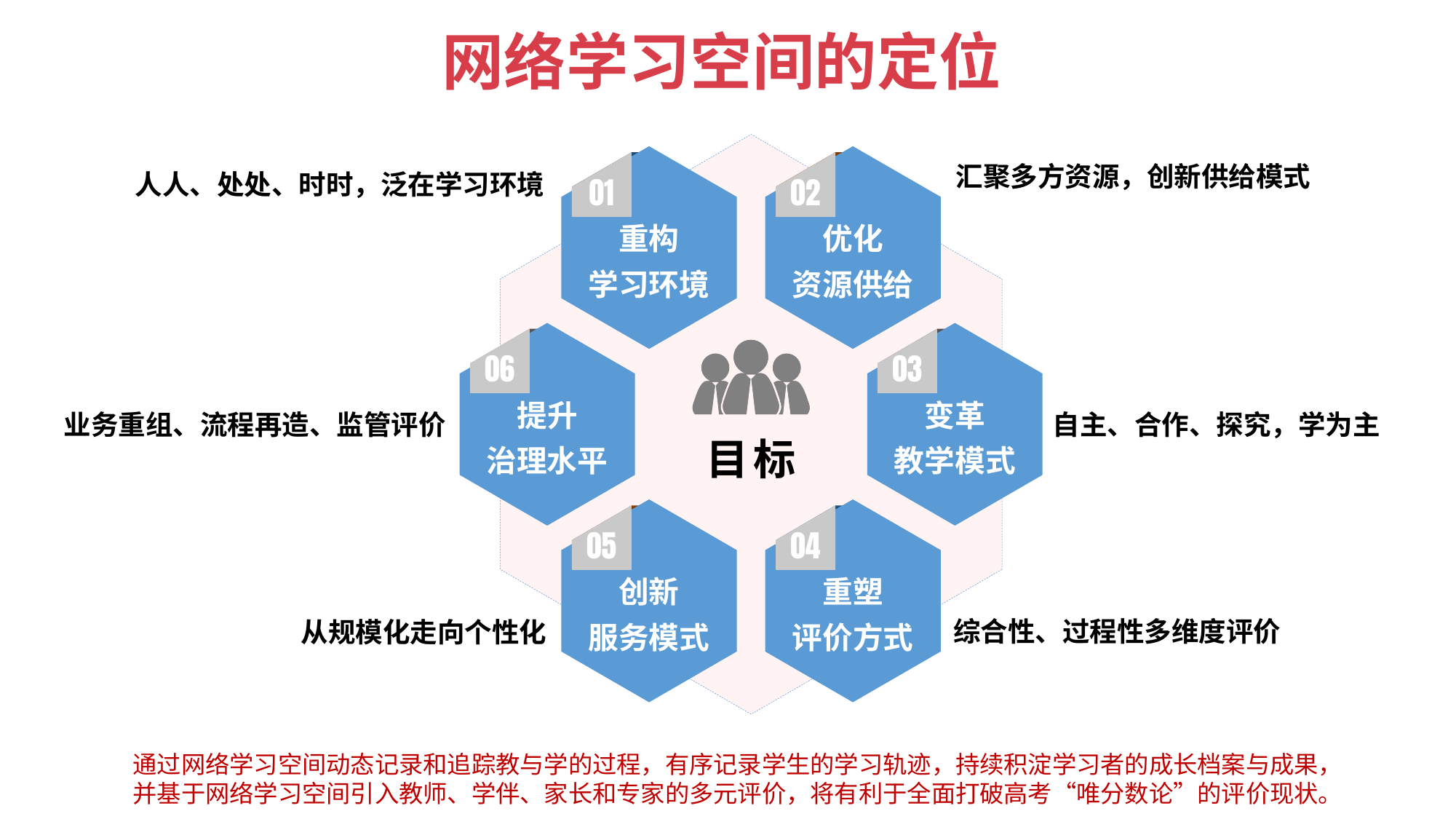

# 网络学习空间的定位

重构
学习环境
优化
资源供给
01

02

汇聚多方资源，创新供给模式
人人、处处、时时，泛在学习环境
提升
治理水平
变革
教学模式

06

03

业务重组、流程再造、监管评价
自主、合作、探究，学为主
目标
创新
服务模式
重塑
评价方式
05
04

综合性、过程性多维度评价
从规模化走向个性化
通过网络学习空间动态记录和追踪教与学的过程，有序记录学生的学习轨迹，持续积淀学习者的成长档案与成果，并基于网络学习空间引入教师、学伴、家长和专家的多元评价，将有利于全面打破高考“唯分数论”的评价现状。